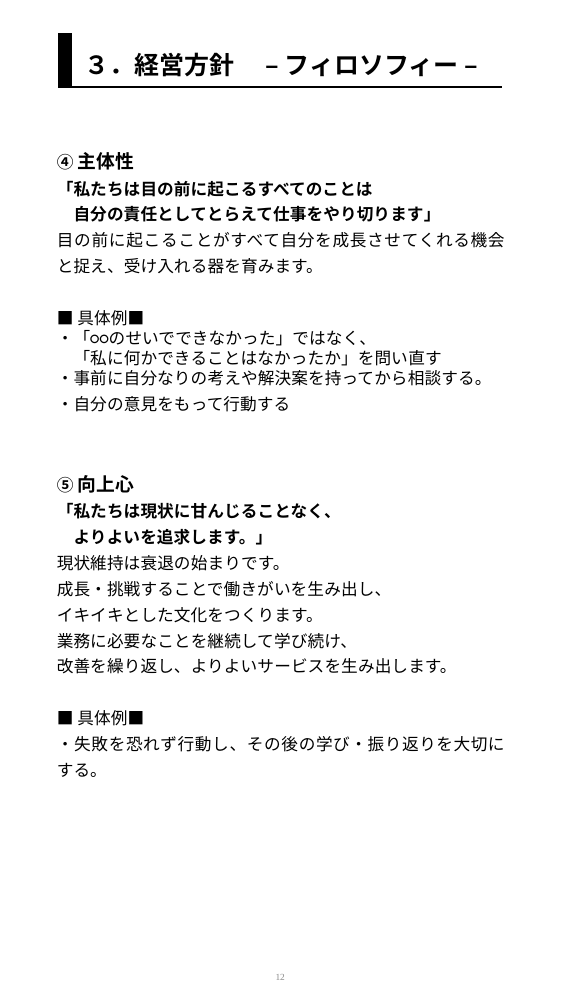

３．経営方針　 – フィロソフィー –
④主体性
「私たちは目の前に起こるすべてのことは
　自分の責任としてとらえて仕事をやり切ります」
目の前に起こることがすべて自分を成長させてくれる機会と捉え、受け入れる器を育みます。

■具体例■
・「○○のせいでできなかった」ではなく、
　「私に何かできることはなかったか」を問い直す
・事前に自分なりの考えや解決案を持ってから相談する。
・自分の意見をもって行動する

⑤向上心
「私たちは現状に甘んじることなく、
　よりよいを追求します。」
現状維持は衰退の始まりです。
成長・挑戦することで働きがいを生み出し、
イキイキとした文化をつくります。
業務に必要なことを継続して学び続け、
改善を繰り返し、よりよいサービスを生み出します。

■具体例■
・失敗を恐れず行動し、その後の学び・振り返りを大切に する。

12